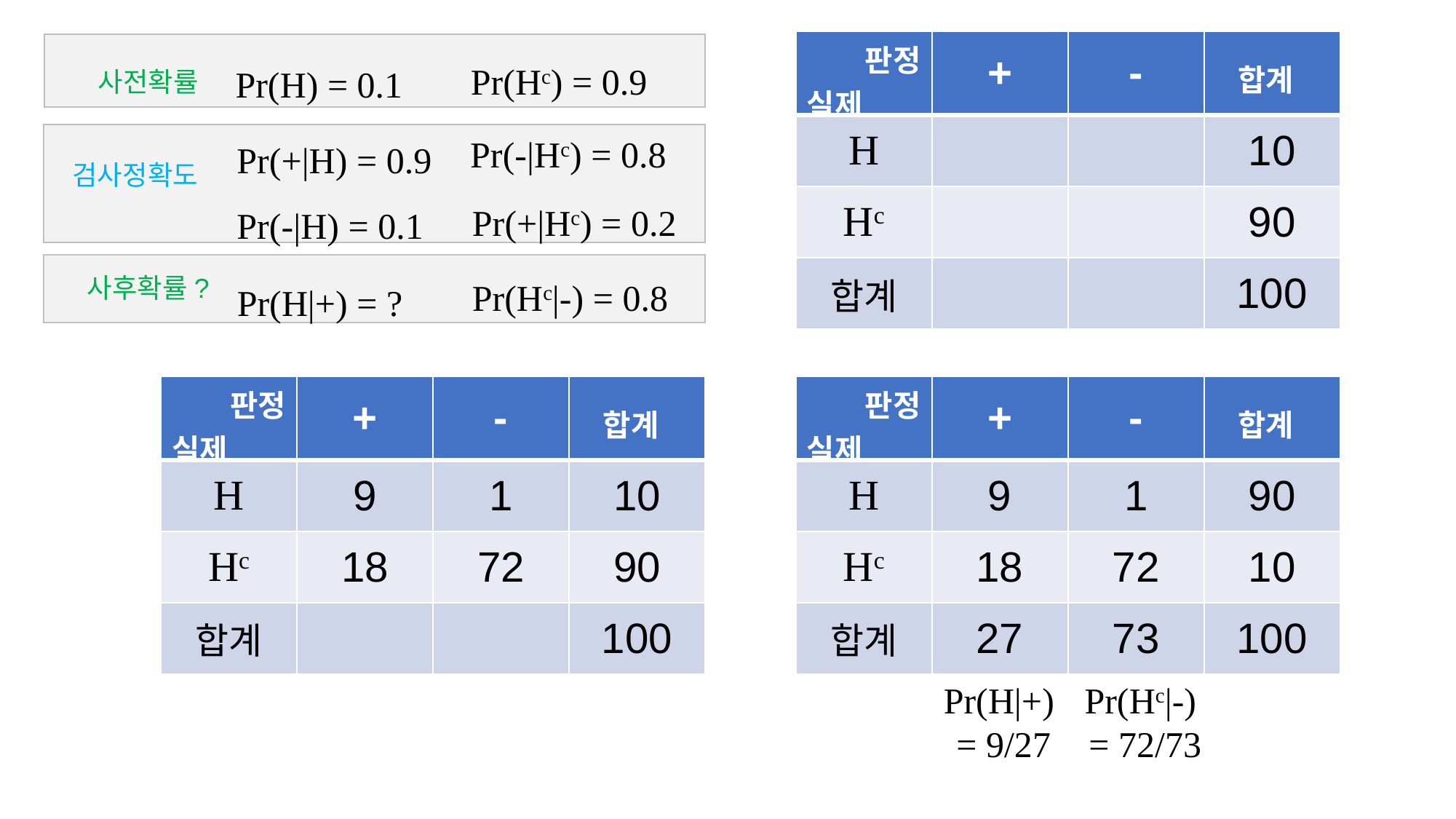

Pr(Hc) = 0.9
| 판정 실제 | + | - | 합계 |
| --- | --- | --- | --- |
| H |  |  | 10 |
| Hc |  |  | 90 |
| 합계 |  |  | 100 |

Pr(H) = 0.1
사전확률
Pr(-|Hc) = 0.8
Pr(+|H) = 0.9

검사정확도
Pr(+|Hc) = 0.2
Pr(-|H) = 0.1
Pr(Hc|-) = 0.8
Pr(H|+) = ?

사후확률?
| 판정 실제 | + | - | 합계 |
| --- | --- | --- | --- |
| H | 9 | 1 | 10 |
| Hc | 18 | 72 | 90 |
| 합계 |  |  | 100 |
| 판정 실제 | + | - | 합계 |
| --- | --- | --- | --- |
| H | 9 | 1 | 90 |
| Hc | 18 | 72 | 10 |
| 합계 | 27 | 73 | 100 |
Pr(H|+)
= 9/27
Pr(Hc|-)
= 72/73